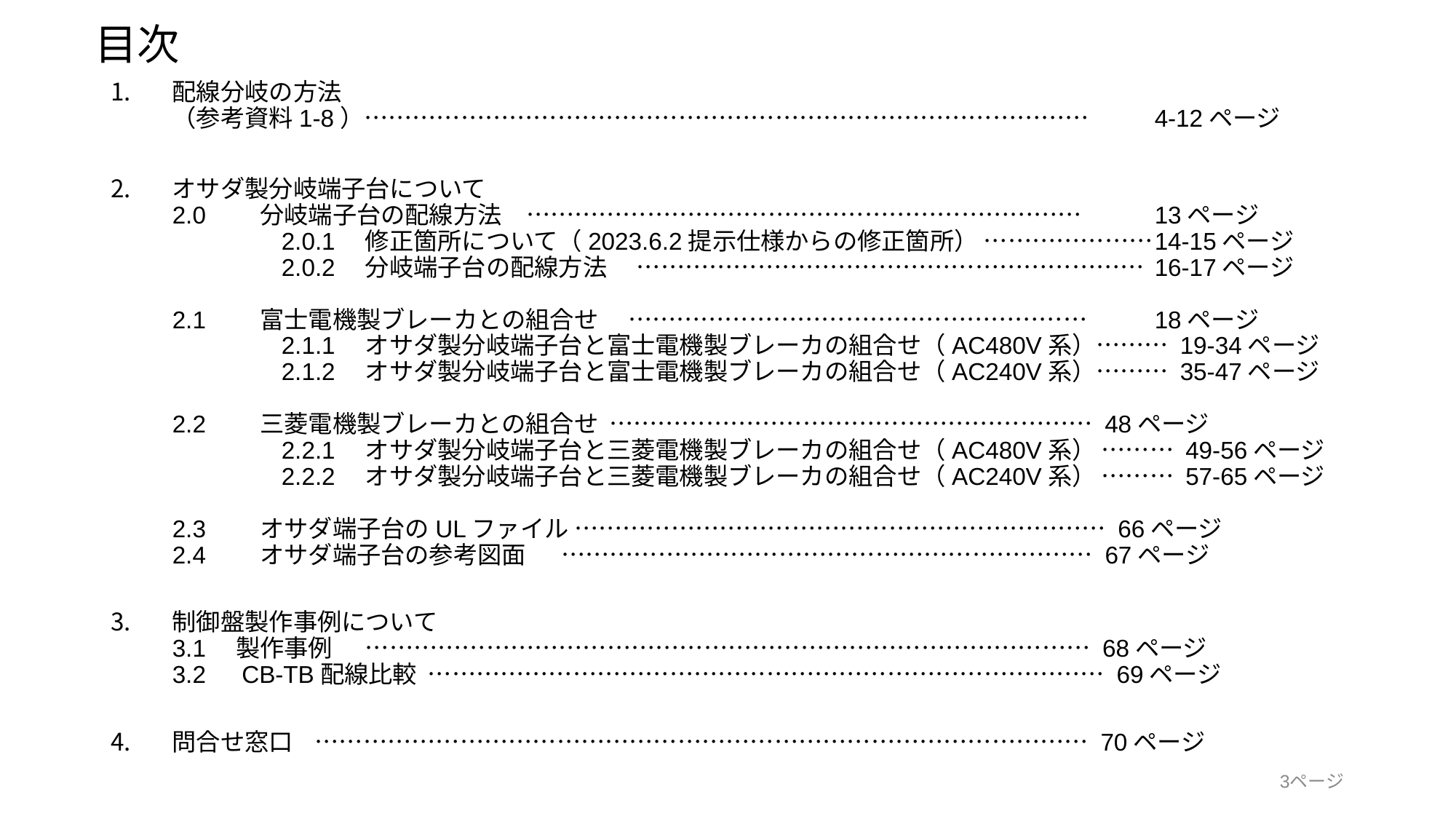

# 目次
配線分岐の方法
（参考資料1-8）……………………………………………………………………………… 	4-12ページ
オサダ製分岐端子台について　
2.0　　分岐端子台の配線方法　…………………………………………………………… 	13ページ
	2.0.1　修正箇所について（2023.6.2提示仕様からの修正箇所） …………………	14-15ページ
	2.0.2　分岐端子台の配線方法　 ………………………………………………………	16-17ページ
2.1　　富士電機製ブレーカとの組合せ　 ………………………………………………… 	18ページ
	2.1.1　オサダ製分岐端子台と富士電機製ブレーカの組合せ（AC480V系）……… 19-34ページ
	2.1.2　オサダ製分岐端子台と富士電機製ブレーカの組合せ（AC240V系）……… 35-47ページ
2.2　　三菱電機製ブレーカとの組合せ  …………………………………………………… 48ページ
	2.2.1　オサダ製分岐端子台と三菱電機製ブレーカの組合せ（AC480V系） ……… 49-56ページ
	2.2.2　オサダ製分岐端子台と三菱電機製ブレーカの組合せ（AC240V系） ……… 57-65ページ
　
2.3　　オサダ端子台のULファイル ………………………………………………………… 66ページ
2.4　　オサダ端子台の参考図面  　………………………………………………………… 67ページ
制御盤製作事例について　
3.1　製作事例      ……………………………………………………………………………… 68ページ
3.2　CB-TB配線比較  ………………………………………………………………………… 69ページ
問合せ窓口    …………………………………………………………………………………… 70ページ
3ページ